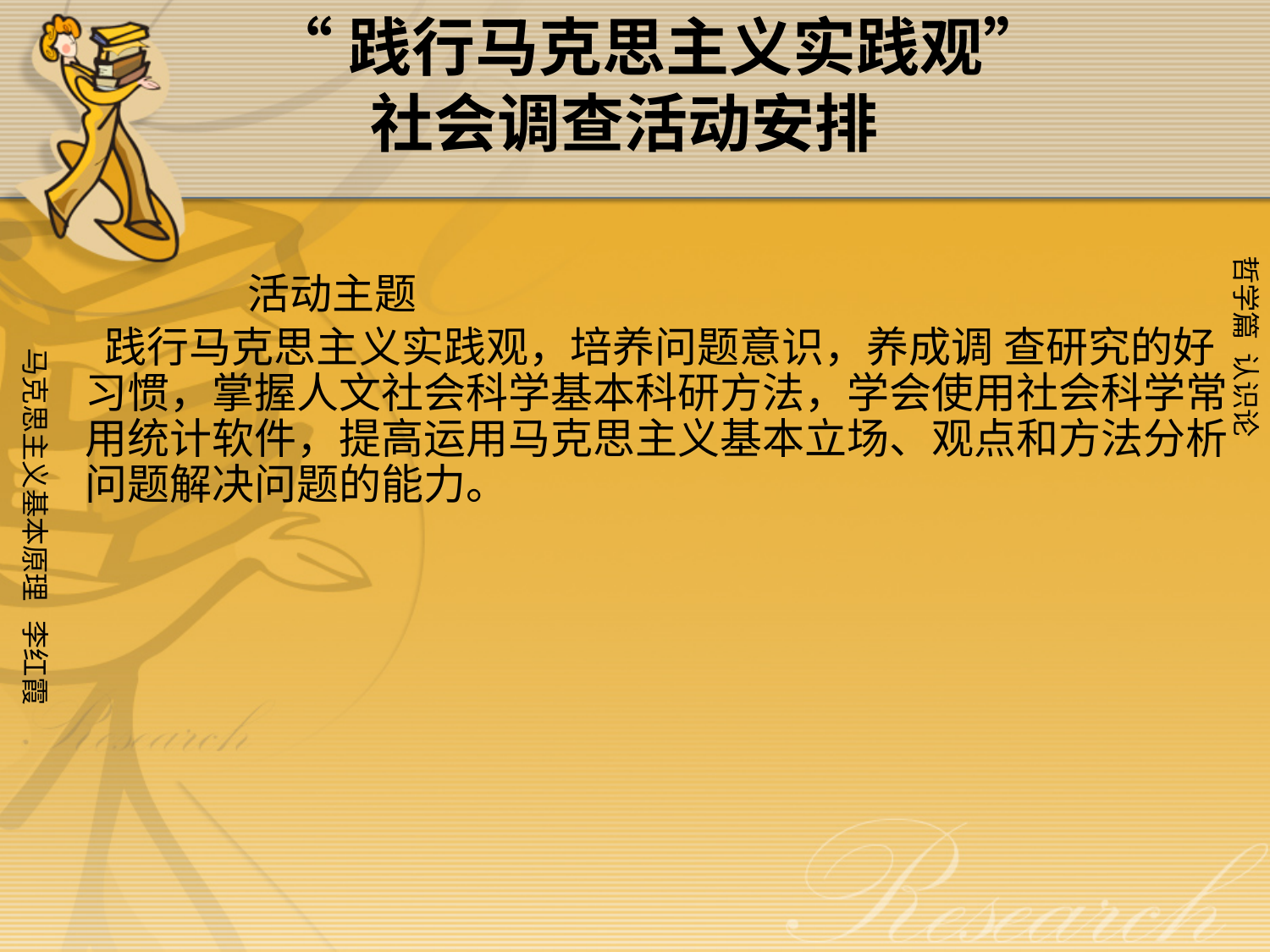

# “践行马克思主义实践观” 社会调查活动安排
                     活动主题
      践行马克思主义实践观，培养问题意识，养成调 查研究的好习惯，掌握人文社会科学基本科研方法，学会使用社会科学常用统计软件，提高运用马克思主义基本立场、观点和方法分析问题解决问题的能力。